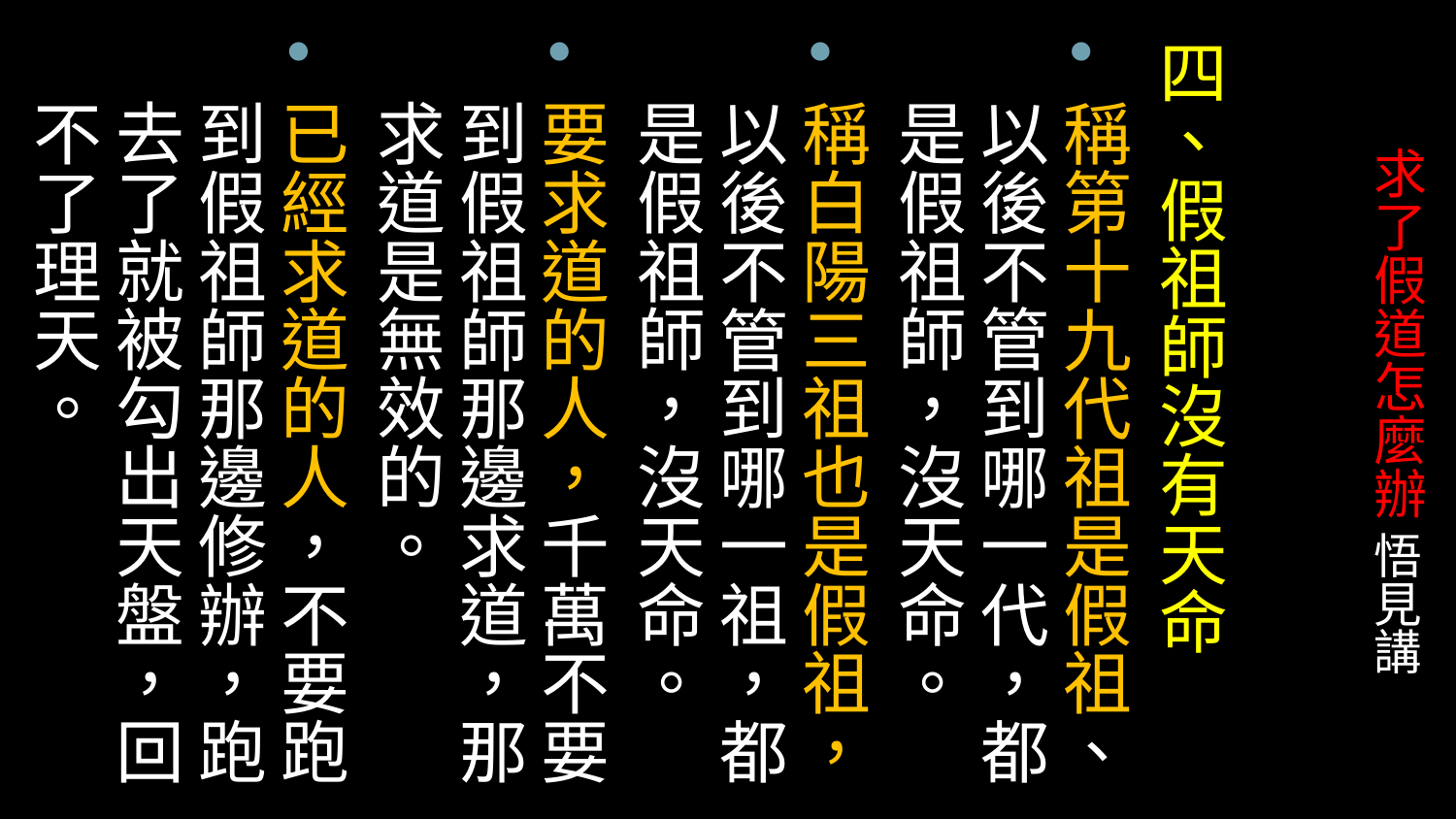

四、假祖師沒有天命
稱第十九代祖是假祖、以後不管到哪一代，都是假祖師，沒天命。
稱白陽三祖也是假祖，以後不管到哪一祖，都是假祖師，沒天命。
要求道的人，千萬不要到假祖師那邊求道，那求道是無效的。
已經求道的人，不要跑到假祖師那邊修辦，跑去了就被勾出天盤，回不了理天。
# 求了假道怎麼辦 悟見講